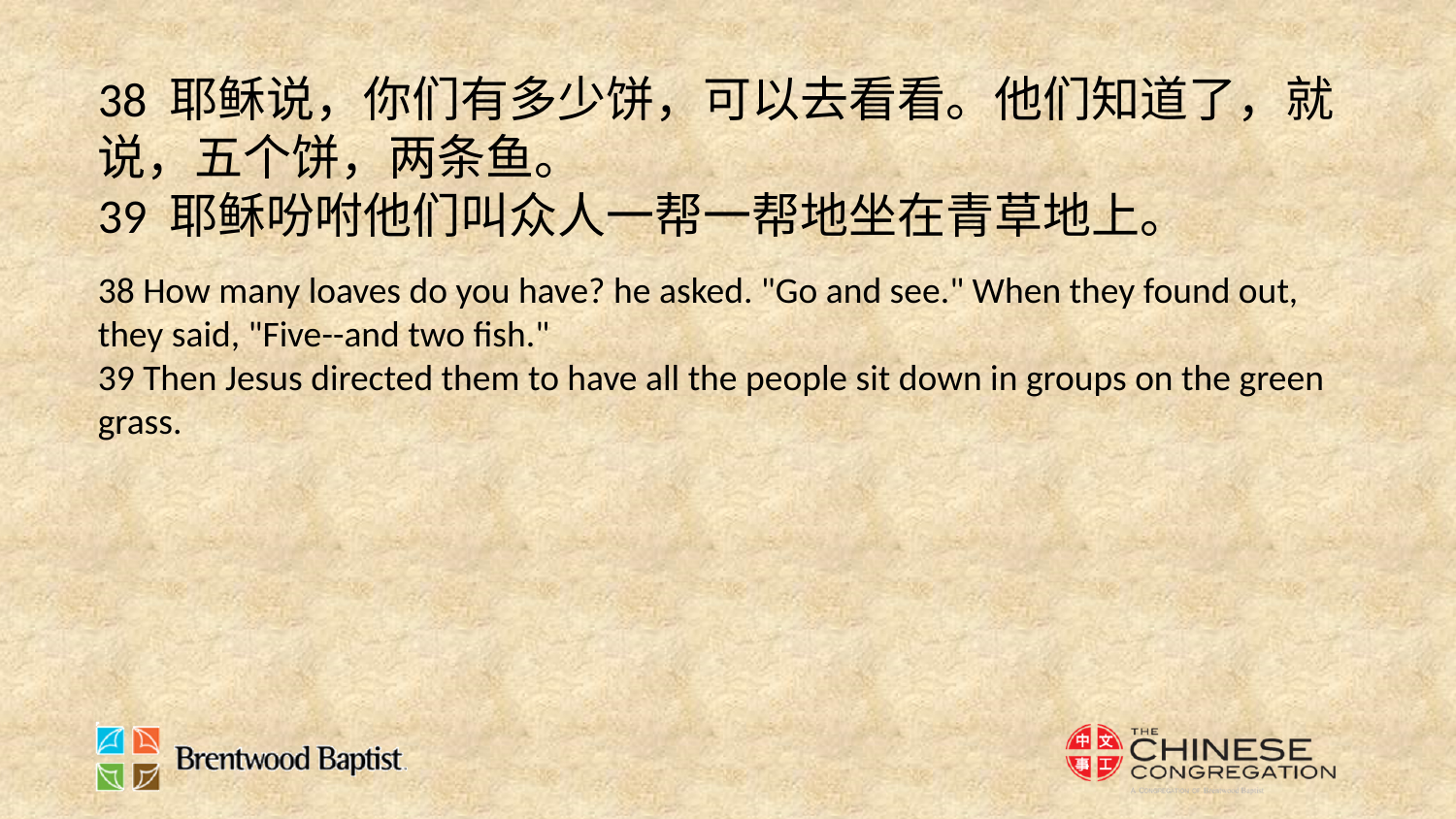

38 耶稣说，你们有多少饼，可以去看看。他们知道了，就说，五个饼，两条鱼。
39 耶稣吩咐他们叫众人一帮一帮地坐在青草地上。

38 How many loaves do you have? he asked. "Go and see." When they found out, they said, "Five--and two fish."
39 Then Jesus directed them to have all the people sit down in groups on the green grass.